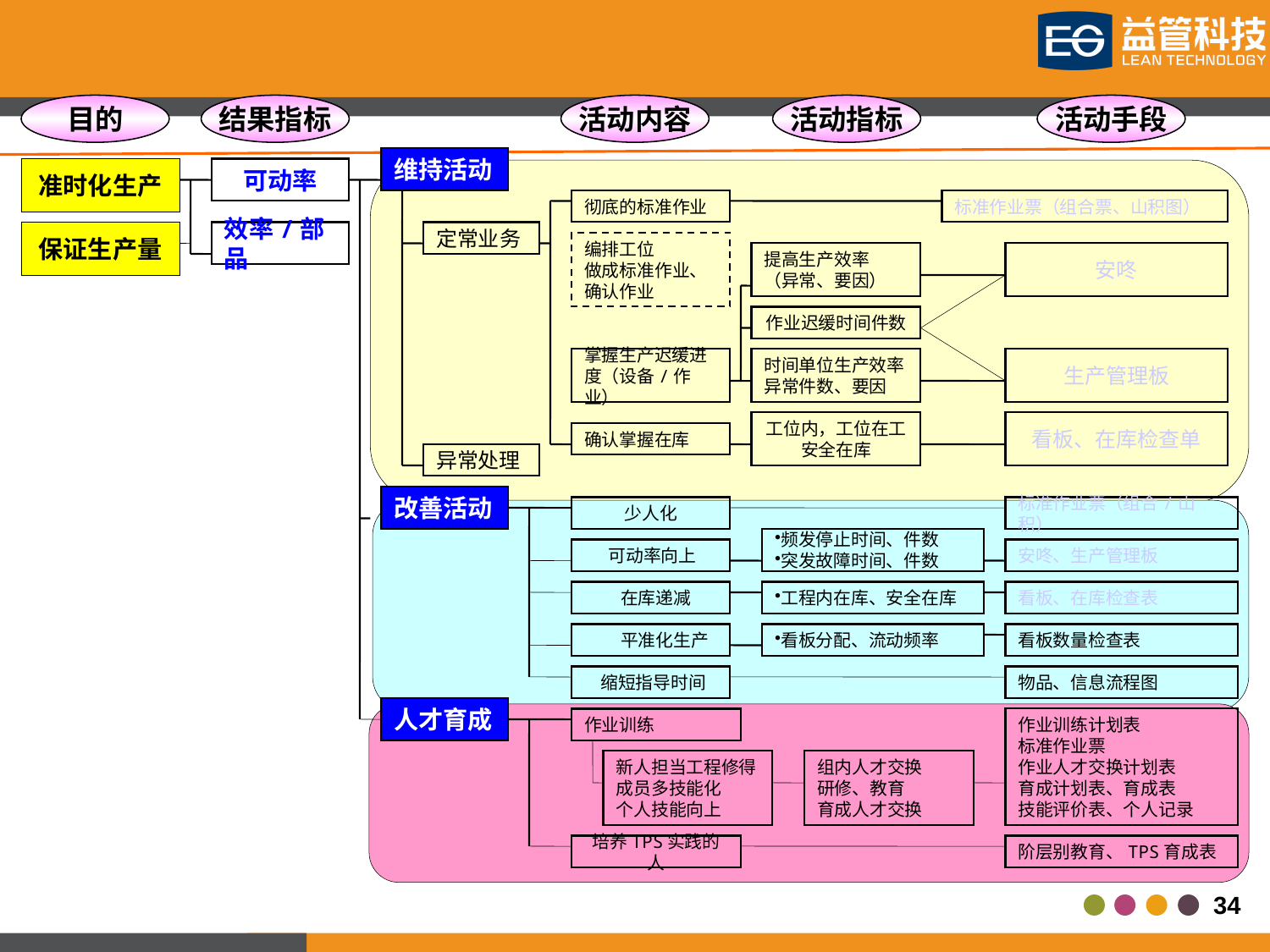

目的
结果指标
活动内容
活动指标
活动手段

维持活动
准时化生产
可动率

彻底的标准作业
标准作业票（组合票、山积图）

保证生产量
效率/部品
定常业务
编排工位
做成标准作业、
确认作业

提高生产效率
（异常、要因）
安咚

作业迟缓时间件数

掌握生产迟缓进度（设备/作业）
时间单位生产效率
异常件数、要因
生产管理板

工位内，工位在工
安全在库
看板、在库检查单
确认掌握在库
异常处理

改善活动
         少人化
标准作业票（组合/山积）

频发停止时间、件数
突发故障时间、件数
     可动率向上
安咚、生产管理板

        在库递减
工程内在库、安全在库
看板、在库检查表

        平准化生产
看板分配、流动频率
看板数量检查表

   缩短指导时间
物品、信息流程图

人才育成

作业训练
作业训练计划表
标准作业票
作业人才交换计划表
育成计划表、育成表
技能评价表、个人记录

新人担当工程修得
成员多技能化
个人技能向上
组内人才交换
研修、教育
育成人才交换

培养TPS实践的人
阶层别教育、TPS育成表